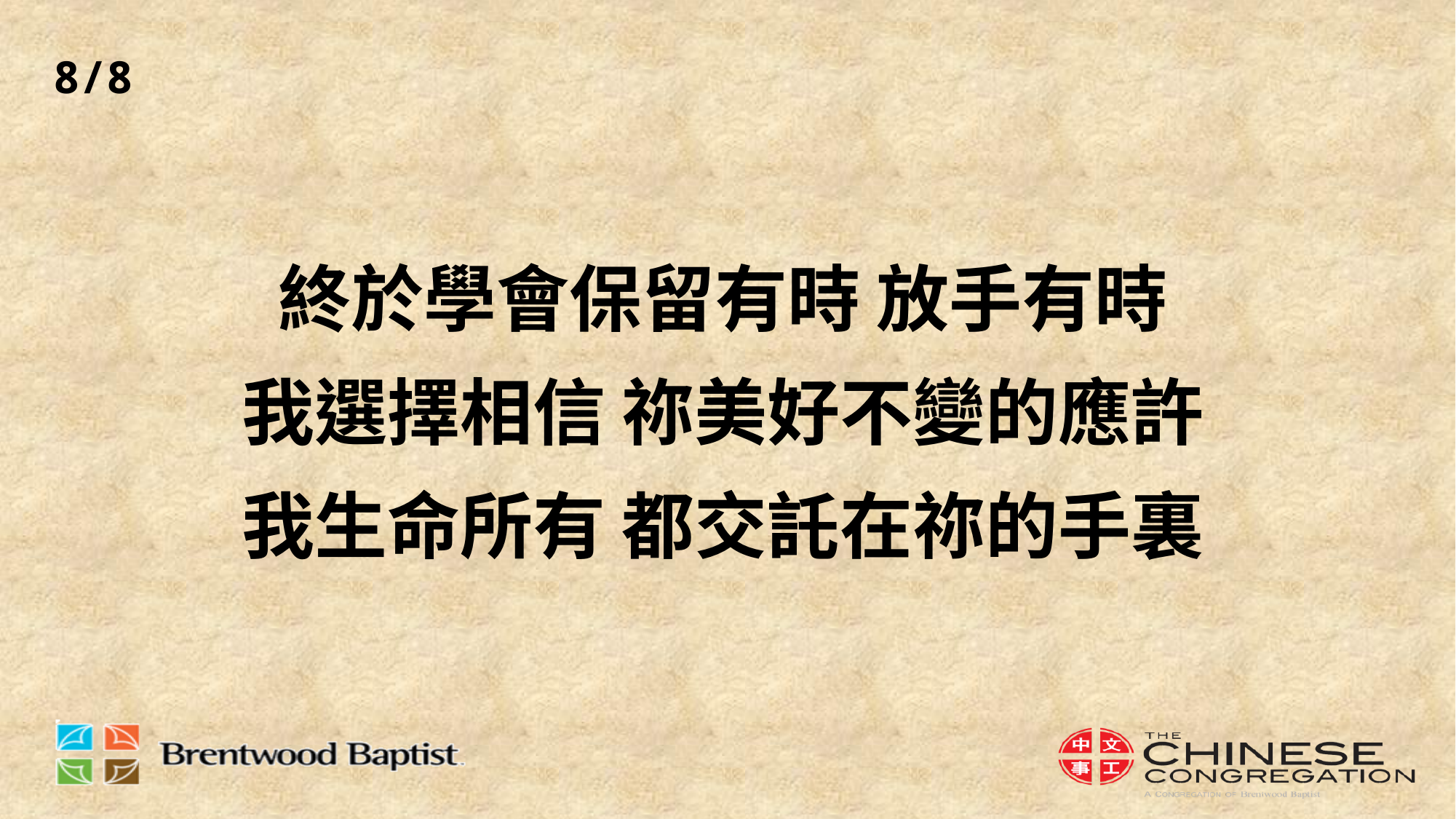

8/8
# 終於學會保留有時 放手有時 我選擇相信 祢美好不變的應許 我生命所有 都交託在祢的手裏